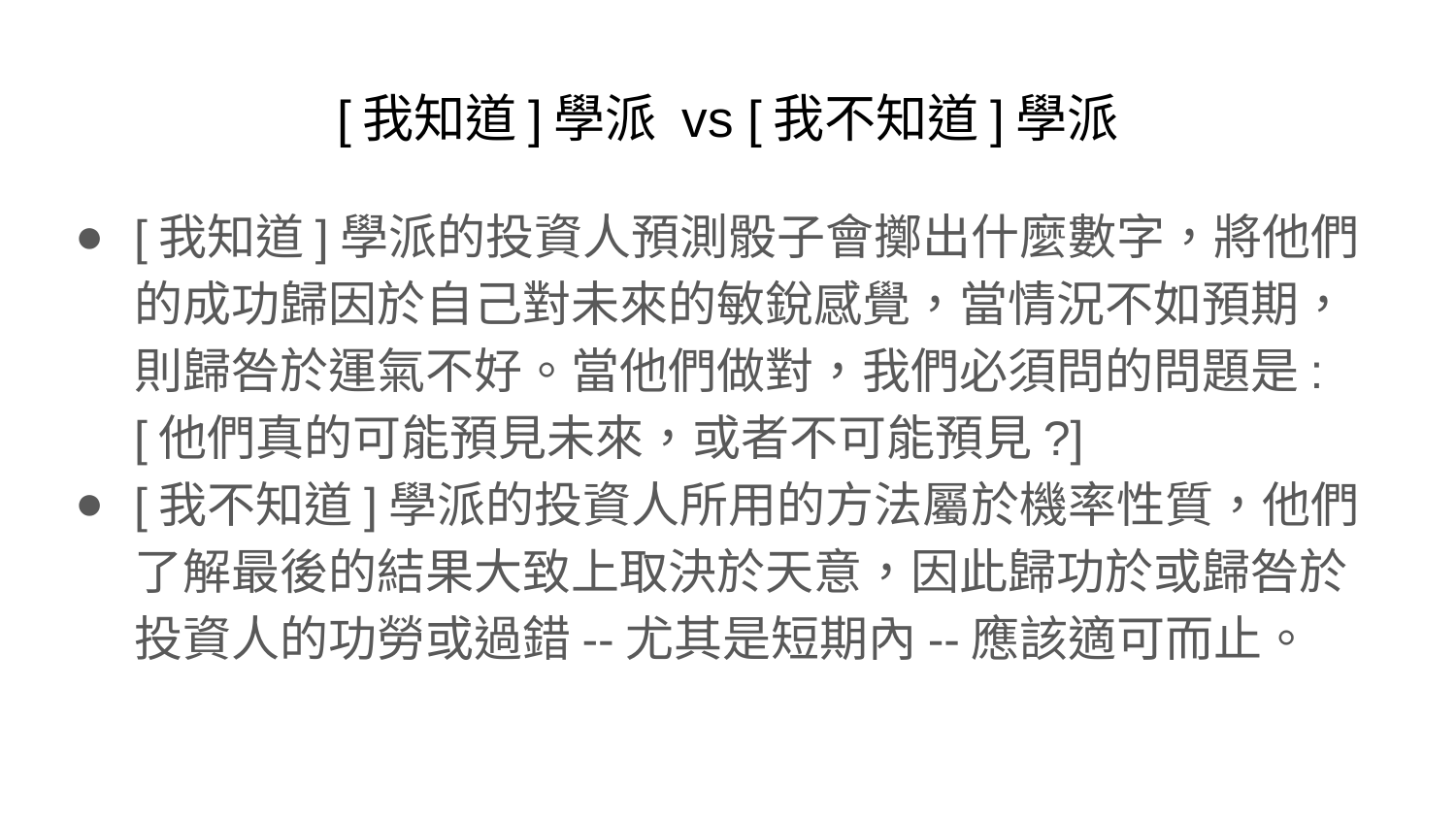

# [我知道]學派 vs [我不知道]學派

[我知道]學派的投資人預測骰子會擲出什麼數字，將他們的成功歸因於自己對未來的敏銳感覺，當情況不如預期，則歸咎於運氣不好。當他們做對，我們必須問的問題是:[他們真的可能預見未來，或者不可能預見?]
[我不知道]學派的投資人所用的方法屬於機率性質，他們了解最後的結果大致上取決於天意，因此歸功於或歸咎於投資人的功勞或過錯--尤其是短期內--應該適可而止。